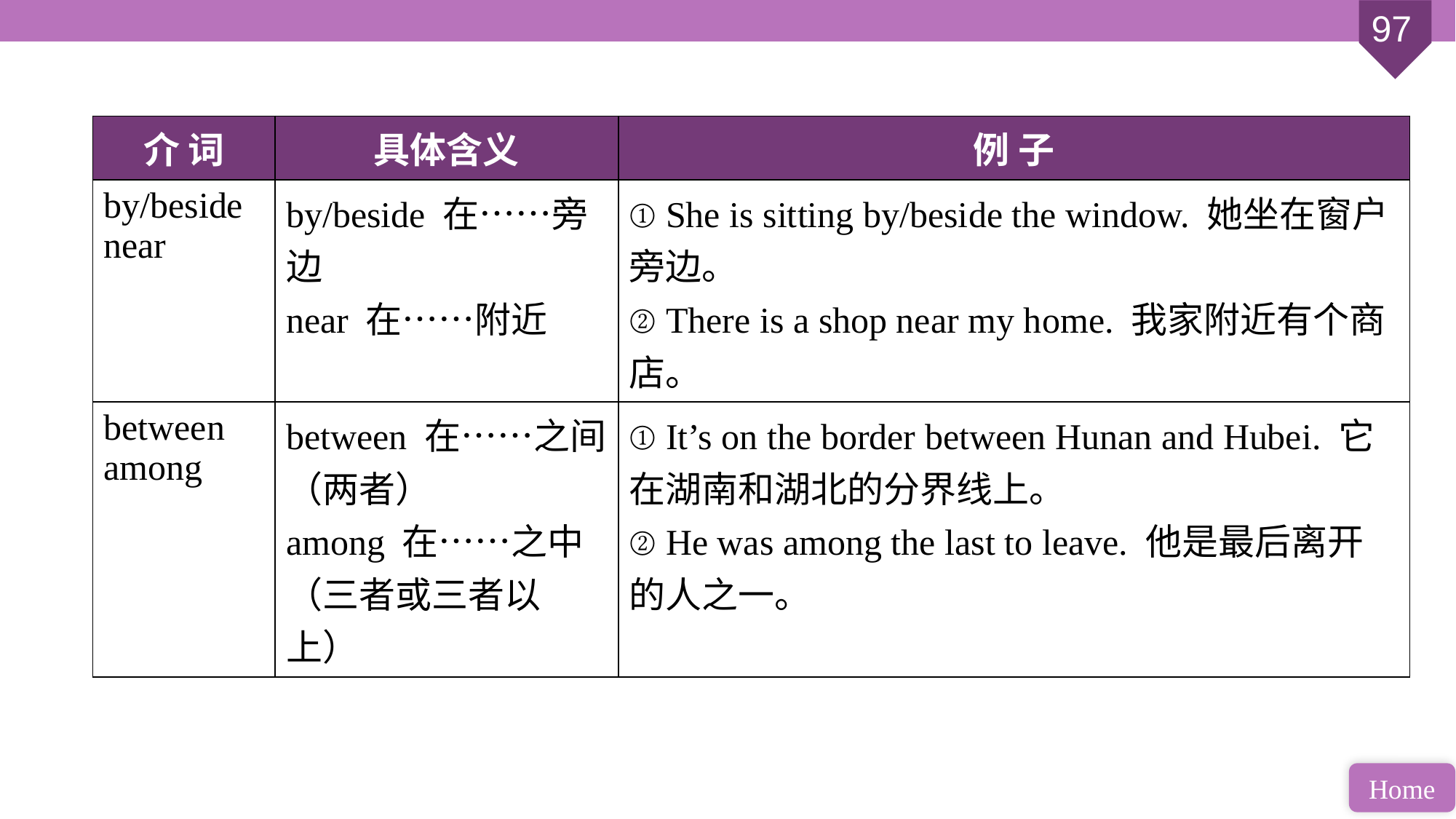

| 介 词 | 具体含义 | 例 子 |
| --- | --- | --- |
| by/beside near | by/beside 在……旁边 near 在……附近 | ① She is sitting by/beside the window. 她坐在窗户旁边。 ② There is a shop near my home. 我家附近有个商店。 |
| between among | between 在……之间（两者） among 在……之中（三者或三者以上） | ① It’s on the border between Hunan and Hubei. 它在湖南和湖北的分界线上。 ② He was among the last to leave. 他是最后离开的人之一。 |